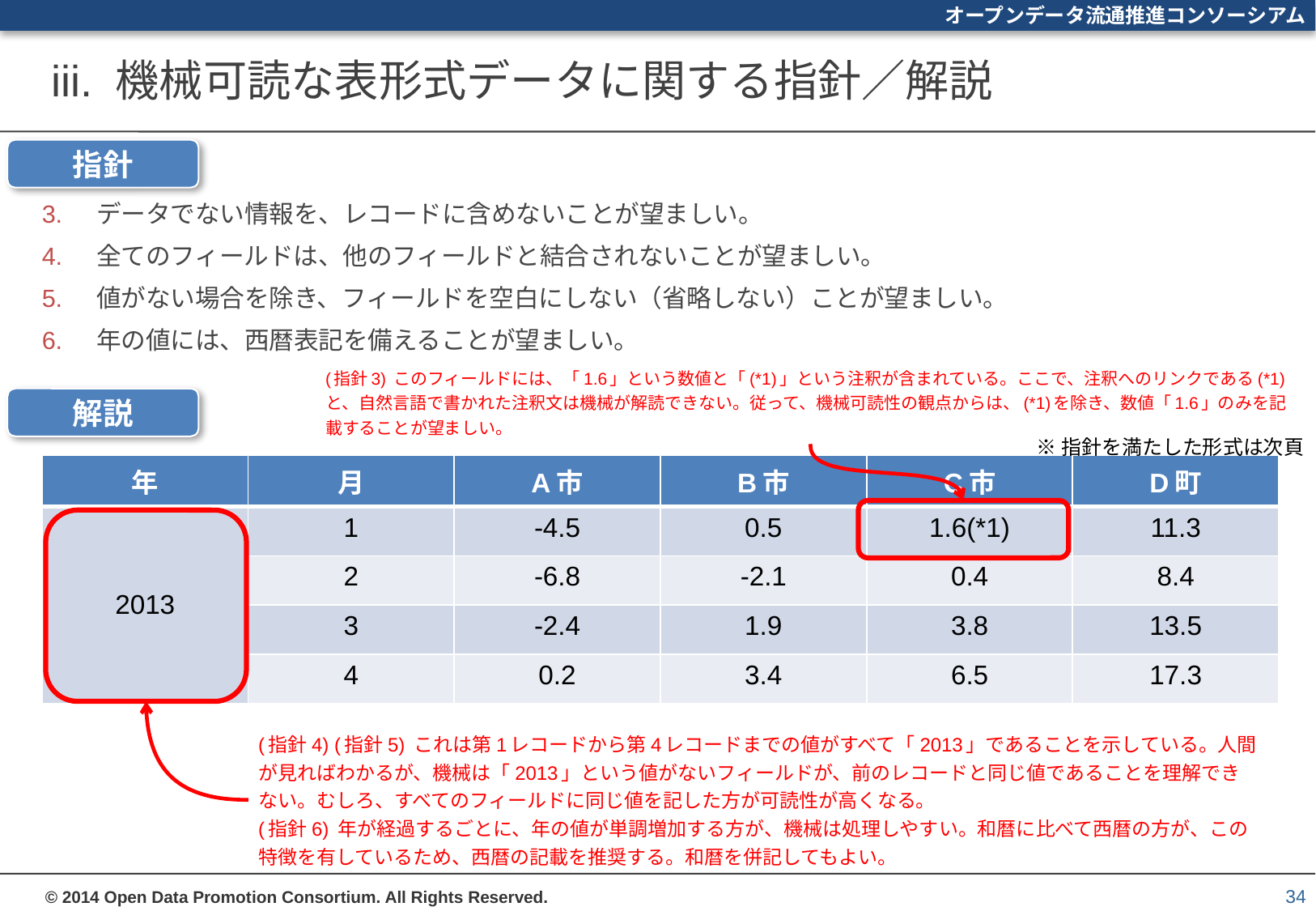

# iii. 機械可読な表形式データに関する指針／解説
指針

データでない情報を、レコードに含めないことが望ましい。
全てのフィールドは、他のフィールドと結合されないことが望ましい。
値がない場合を除き、フィールドを空白にしない（省略しない）ことが望ましい。
年の値には、西暦表記を備えることが望ましい。

(指針3) このフィールドには、「1.6」という数値と「(*1)」という注釈が含まれている。ここで、注釈へのリンクである(*1)と、自然言語で書かれた注釈文は機械が解読できない。従って、機械可読性の観点からは、(*1)を除き、数値「1.6」のみを記載することが望ましい。
解説
※指針を満たした形式は次頁
| 年 | 月 | A市 | B市 | C市 | D町 |
| --- | --- | --- | --- | --- | --- |
| 2013 | 1 | -4.5 | 0.5 | 1.6(\*1) | 11.3 |
|  | 2 | -6.8 | -2.1 | 0.4 | 8.4 |
|  | 3 | -2.4 | 1.9 | 3.8 | 13.5 |
|  | 4 | 0.2 | 3.4 | 6.5 | 17.3 |

(指針4) (指針5) これは第1レコードから第4レコードまでの値がすべて「2013」であることを示している。人間が見ればわかるが、機械は「2013」という値がないフィールドが、前のレコードと同じ値であることを理解できない。むしろ、すべてのフィールドに同じ値を記した方が可読性が高くなる。
(指針6) 年が経過するごとに、年の値が単調増加する方が、機械は処理しやすい。和暦に比べて西暦の方が、この特徴を有しているため、西暦の記載を推奨する。和暦を併記してもよい。
34